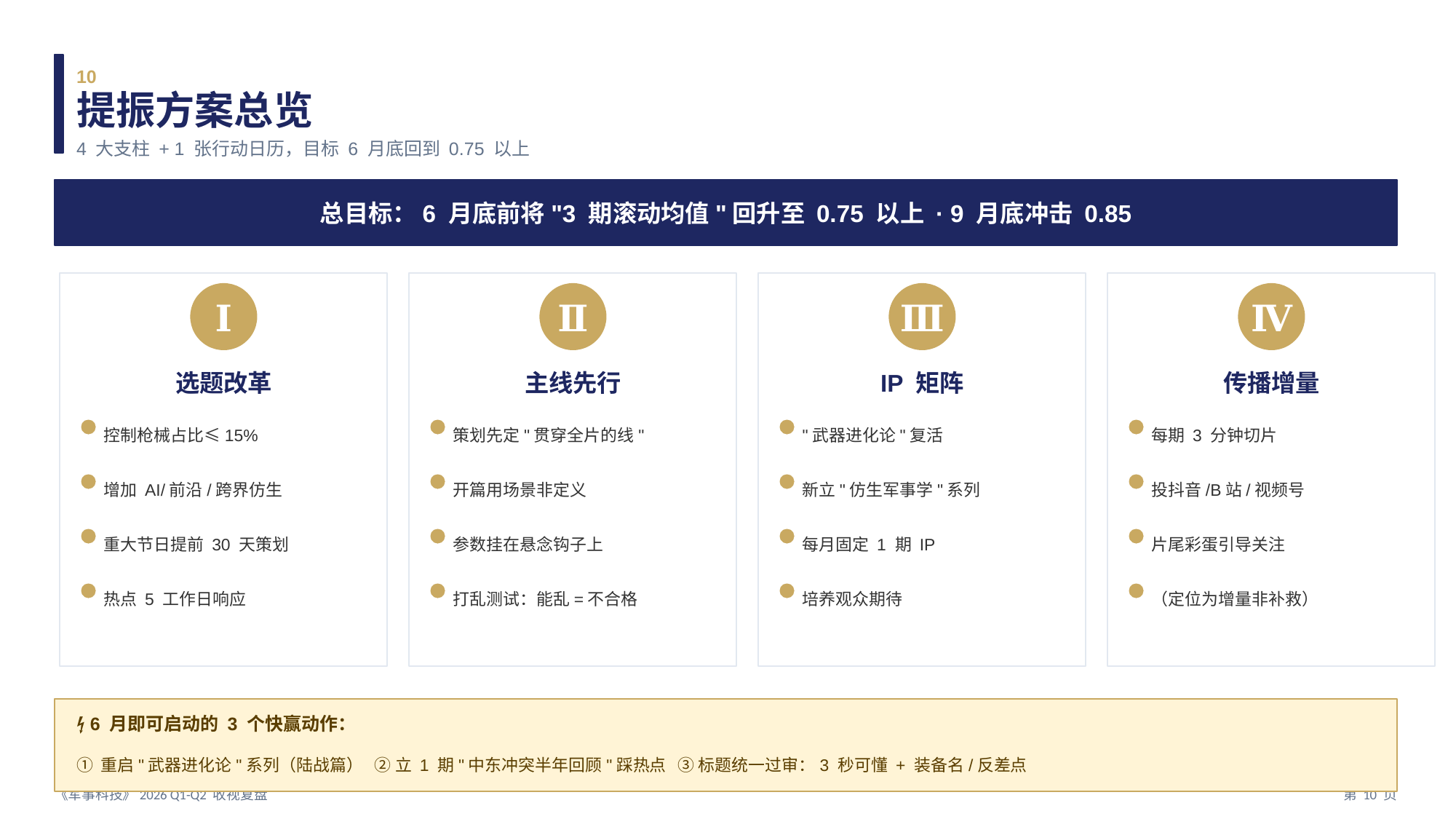

10

提振方案总览
4 大支柱 + 1 张行动日历，目标 6 月底回到 0.75 以上

总目标：6 月底前将"3 期滚动均值"回升至 0.75 以上 · 9 月底冲击 0.85

Ⅰ

Ⅱ

Ⅲ

Ⅳ
选题改革
主线先行
IP 矩阵
传播增量
控制枪械占比≤15%
策划先定"贯穿全片的线"
"武器进化论"复活
每期 3 分钟切片

增加 AI/前沿/跨界仿生
开篇用场景非定义
新立"仿生军事学"系列
投抖音/B站/视频号

重大节日提前 30 天策划
参数挂在悬念钩子上
每月固定 1 期 IP
片尾彩蛋引导关注

热点 5 工作日响应
打乱测试：能乱=不合格
培养观众期待
（定位为增量非补救）

⚡ 6 月即可启动的 3 个快赢动作：
① 重启"武器进化论"系列（陆战篇）   ② 立 1 期"中东冲突半年回顾"踩热点   ③ 标题统一过审：3 秒可懂 + 装备名/反差点
《军事科技》2026 Q1-Q2 收视复盘
第 10 页